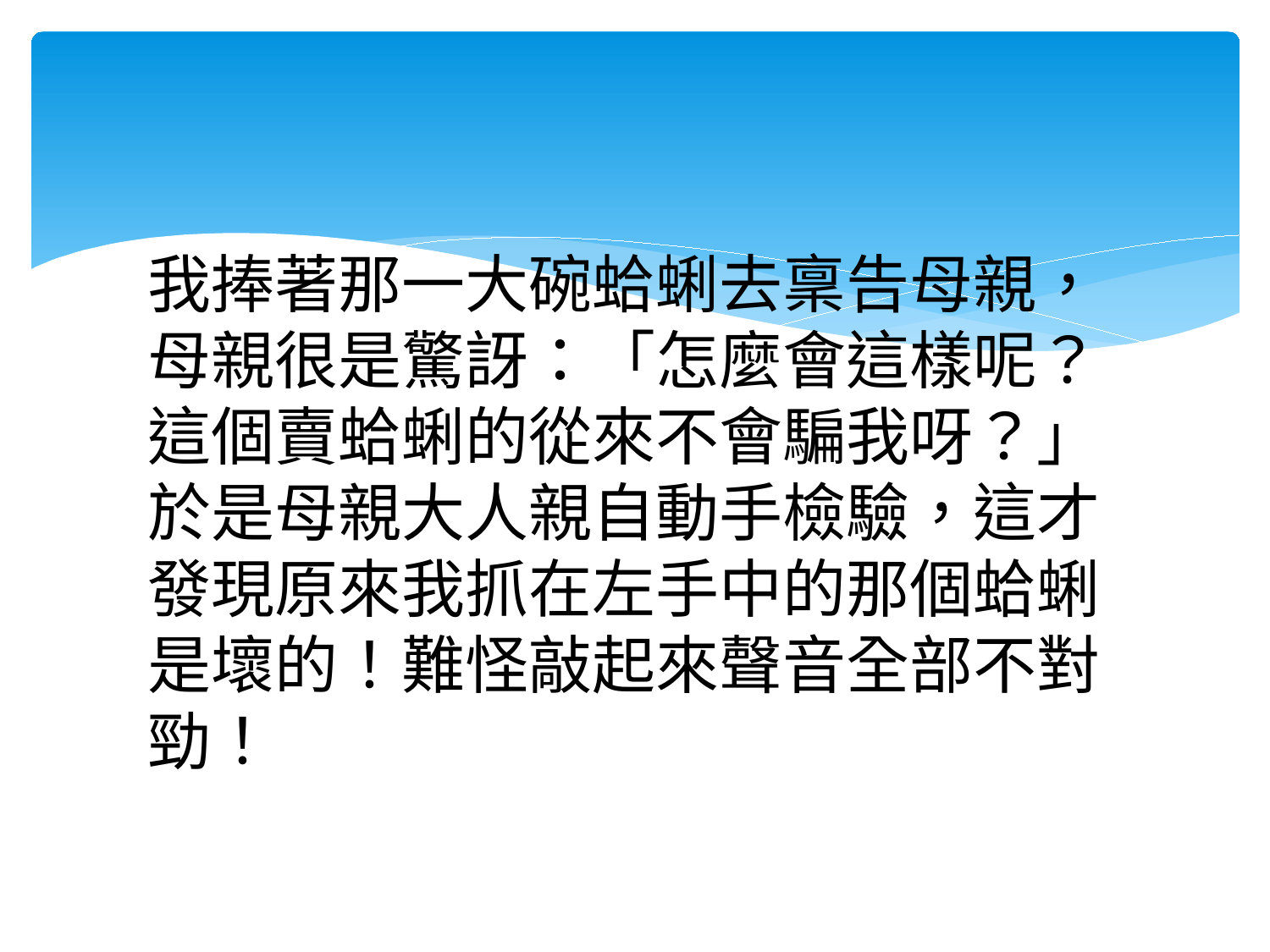

#
我捧著那一大碗蛤蜊去稟告母親，母親很是驚訝：「怎麼會這樣呢？這個賣蛤蜊的從來不會騙我呀？」於是母親大人親自動手檢驗，這才發現原來我抓在左手中的那個蛤蜊是壞的！難怪敲起來聲音全部不對勁！